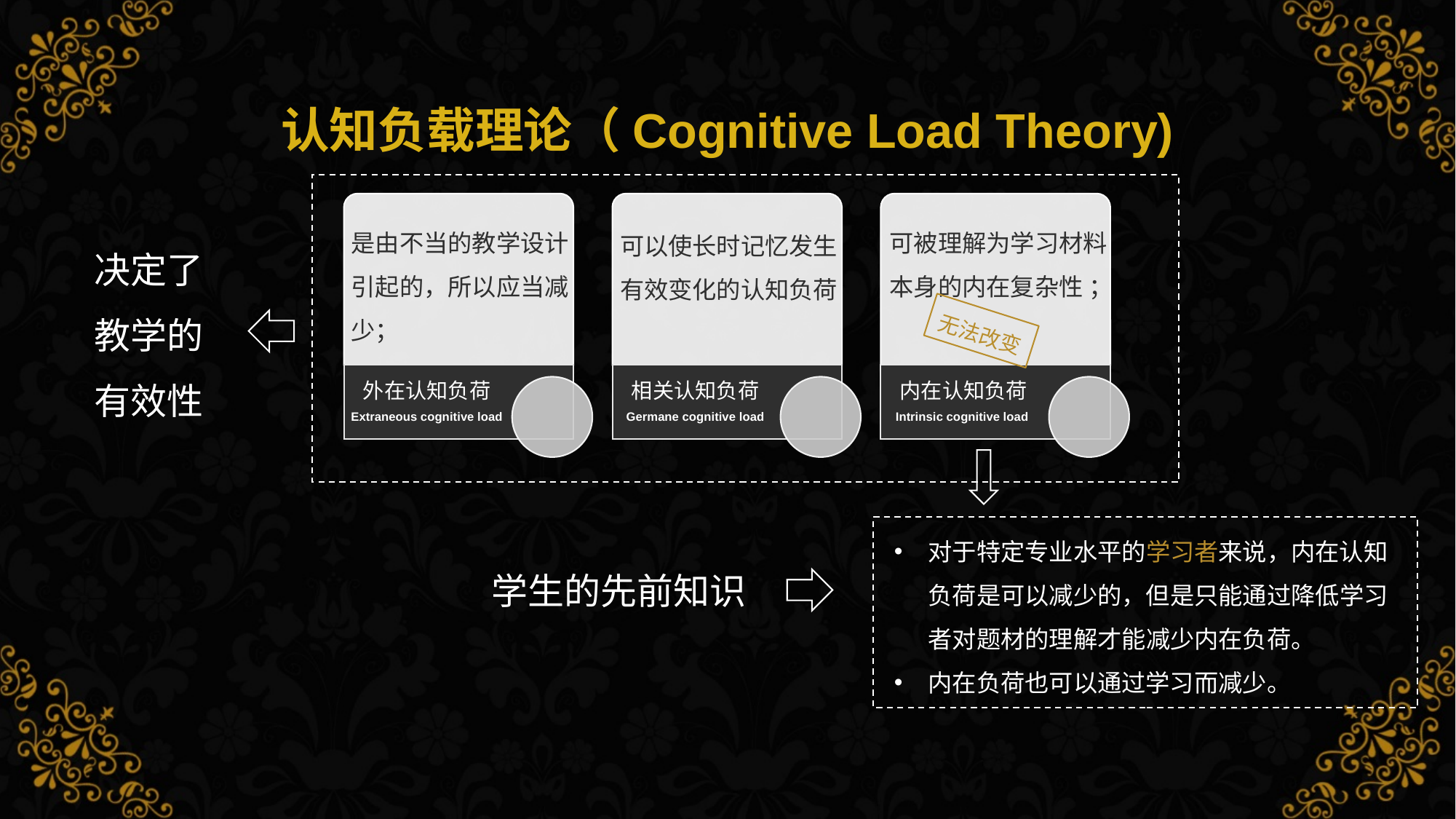

# 认知负载理论（Cognitive Load Theory)

外在认知负荷
Extraneous cognitive load
相关认知负荷
Germane cognitive load
内在认知负荷
Intrinsic cognitive load
是由不当的教学设计引起的，所以应当减少；
可被理解为学习材料本身的内在复杂性 ；
可以使长时记忆发生有效变化的认知负荷
决定了教学的有效性
无法改变

对于特定专业水平的学习者来说，内在认知负荷是可以减少的，但是只能通过降低学习者对题材的理解才能减少内在负荷。
内在负荷也可以通过学习而减少。
学生的先前知识